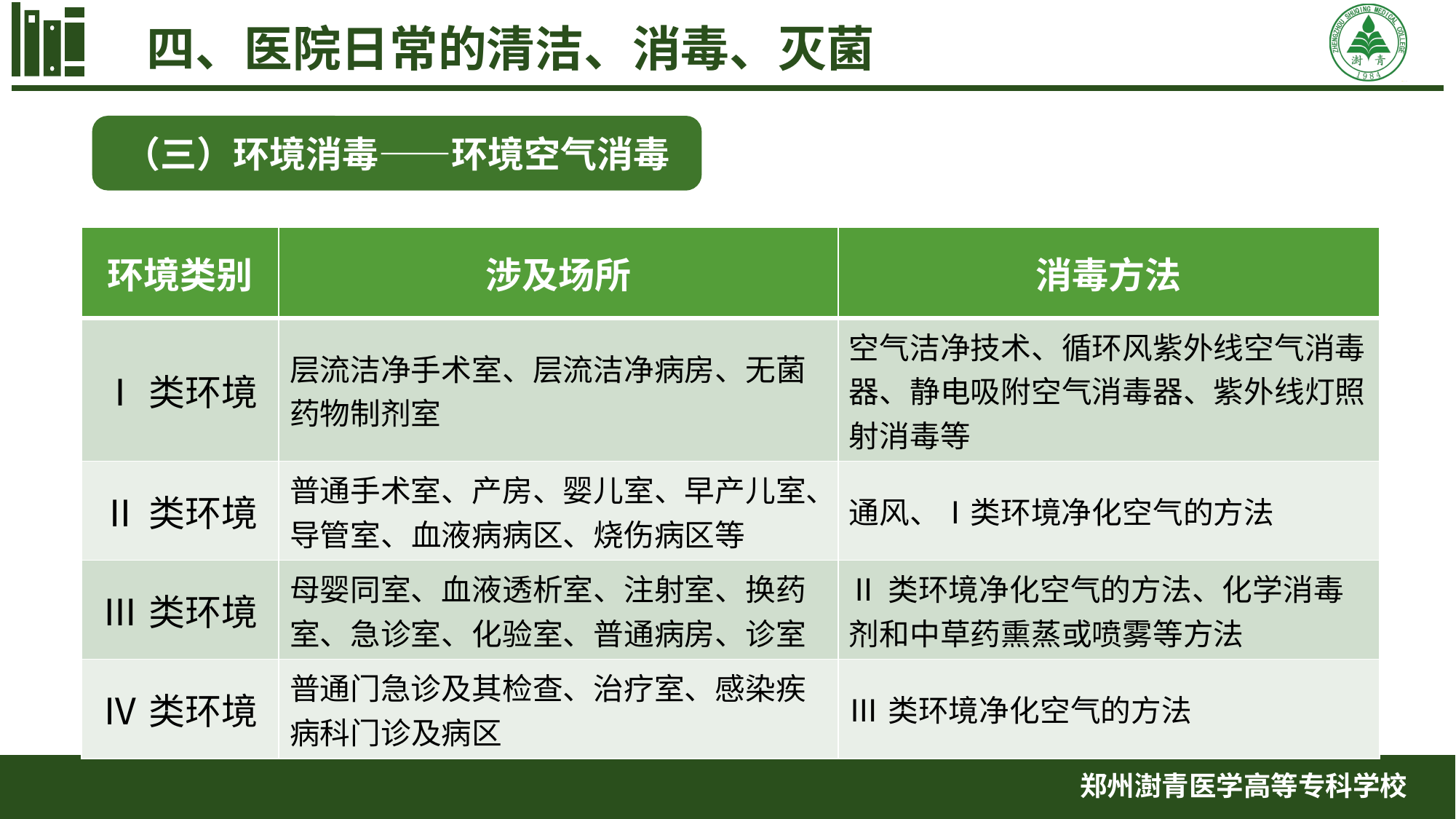

四、医院日常的清洁、消毒、灭菌

（三）环境消毒——环境空气消毒
| 环境类别 | 涉及场所 | 消毒方法 |
| --- | --- | --- |
| Ⅰ类环境 | 层流洁净手术室、层流洁净病房、无菌药物制剂室 | 空气洁净技术、循环风紫外线空气消毒器、静电吸附空气消毒器、紫外线灯照射消毒等 |
| Ⅱ类环境 | 普通手术室、产房、婴儿室、早产儿室、导管室、血液病病区、烧伤病区等 | 通风、Ⅰ类环境净化空气的方法 |
| Ⅲ类环境 | 母婴同室、血液透析室、注射室、换药室、急诊室、化验室、普通病房、诊室 | Ⅱ类环境净化空气的方法、化学消毒剂和中草药熏蒸或喷雾等方法 |
| Ⅳ类环境 | 普通门急诊及其检查、治疗室、感染疾病科门诊及病区 | Ⅲ类环境净化空气的方法 |
郑州澍青医学高等专科学校